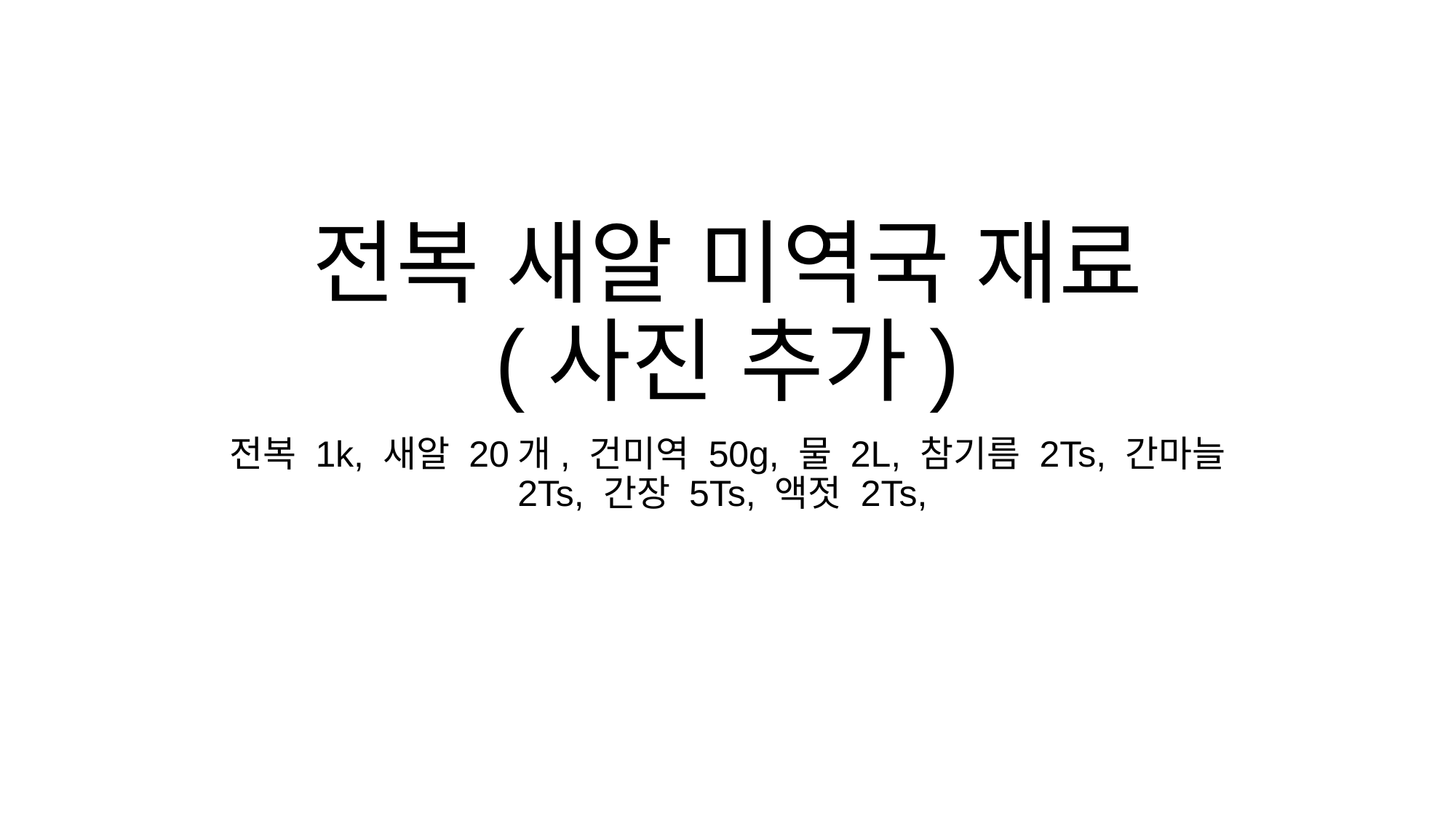

# 전복 새알 미역국 재료 (사진 추가)
전복 1k, 새알 20개, 건미역 50g, 물 2L, 참기름 2Ts, 간마늘 2Ts, 간장 5Ts, 액젓 2Ts,